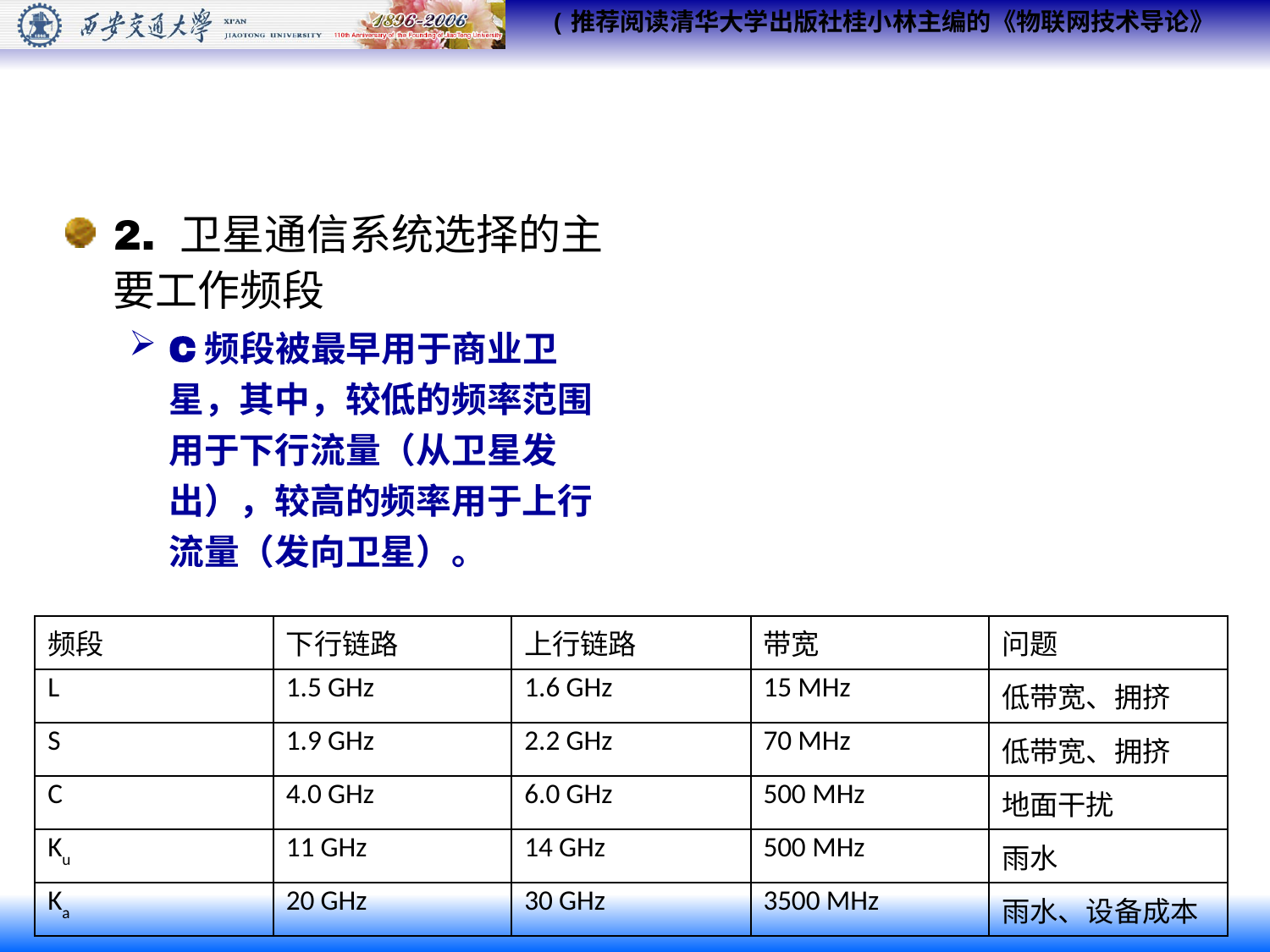

#
2. 卫星通信系统选择的主要工作频段
C频段被最早用于商业卫星，其中，较低的频率范围用于下行流量（从卫星发出），较高的频率用于上行流量（发向卫星）。
| 频段 | 下行链路 | 上行链路 | 带宽 | 问题 |
| --- | --- | --- | --- | --- |
| L | 1.5 GHz | 1.6 GHz | 15 MHz | 低带宽、拥挤 |
| S | 1.9 GHz | 2.2 GHz | 70 MHz | 低带宽、拥挤 |
| C | 4.0 GHz | 6.0 GHz | 500 MHz | 地面干扰 |
| Ku | 11 GHz | 14 GHz | 500 MHz | 雨水 |
| Ka | 20 GHz | 30 GHz | 3500 MHz | 雨水、设备成本 |